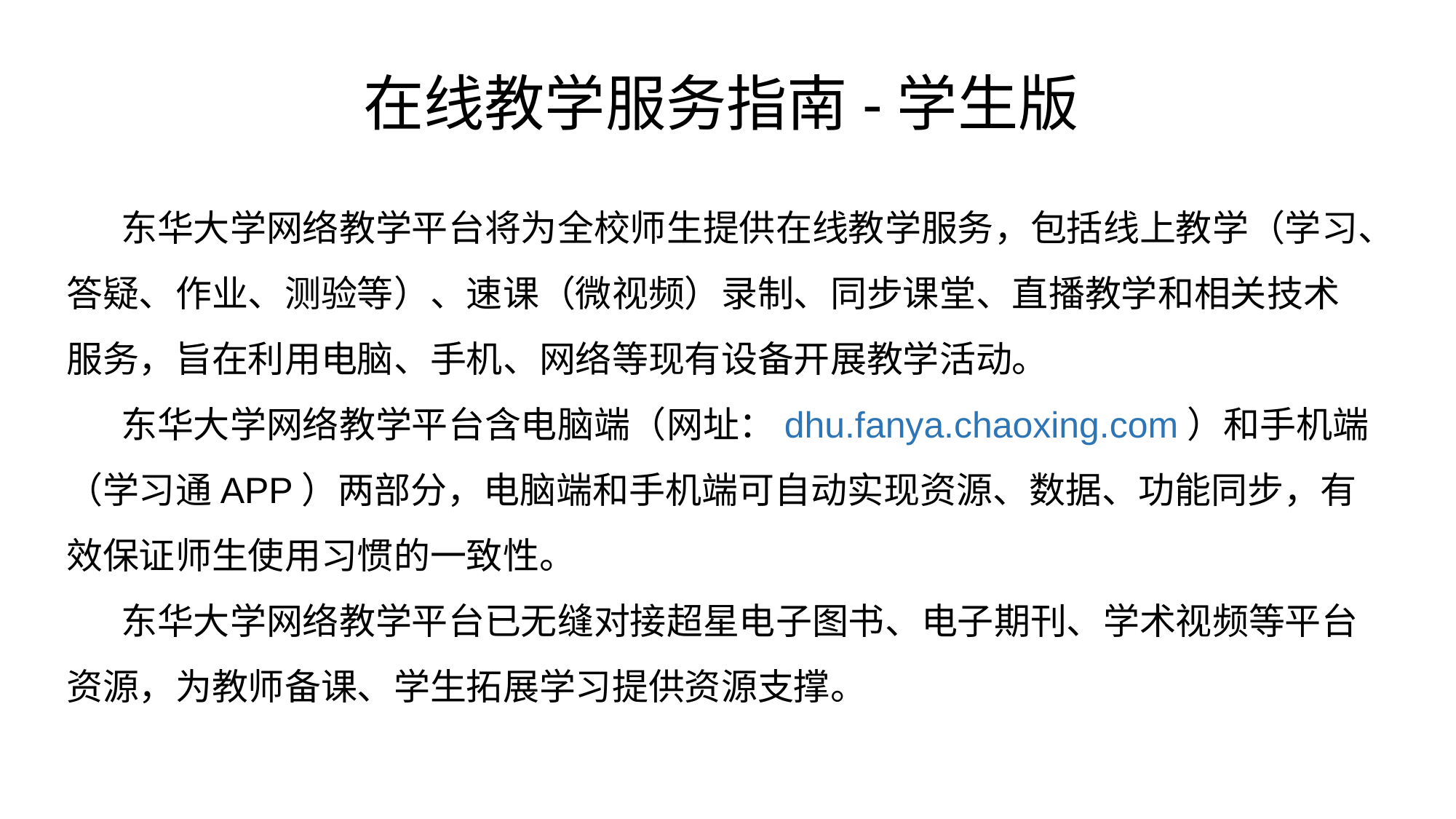

在线教学服务指南-学生版
东华大学网络教学平台将为全校师生提供在线教学服务，包括线上教学（学习、答疑、作业、测验等）、速课（微视频）录制、同步课堂、直播教学和相关技术服务，旨在利用电脑、手机、网络等现有设备开展教学活动。
东华大学网络教学平台含电脑端（网址：dhu.fanya.chaoxing.com）和手机端（学习通APP）两部分，电脑端和手机端可自动实现资源、数据、功能同步，有效保证师生使用习惯的一致性。
东华大学网络教学平台已无缝对接超星电子图书、电子期刊、学术视频等平台资源，为教师备课、学生拓展学习提供资源支撑。